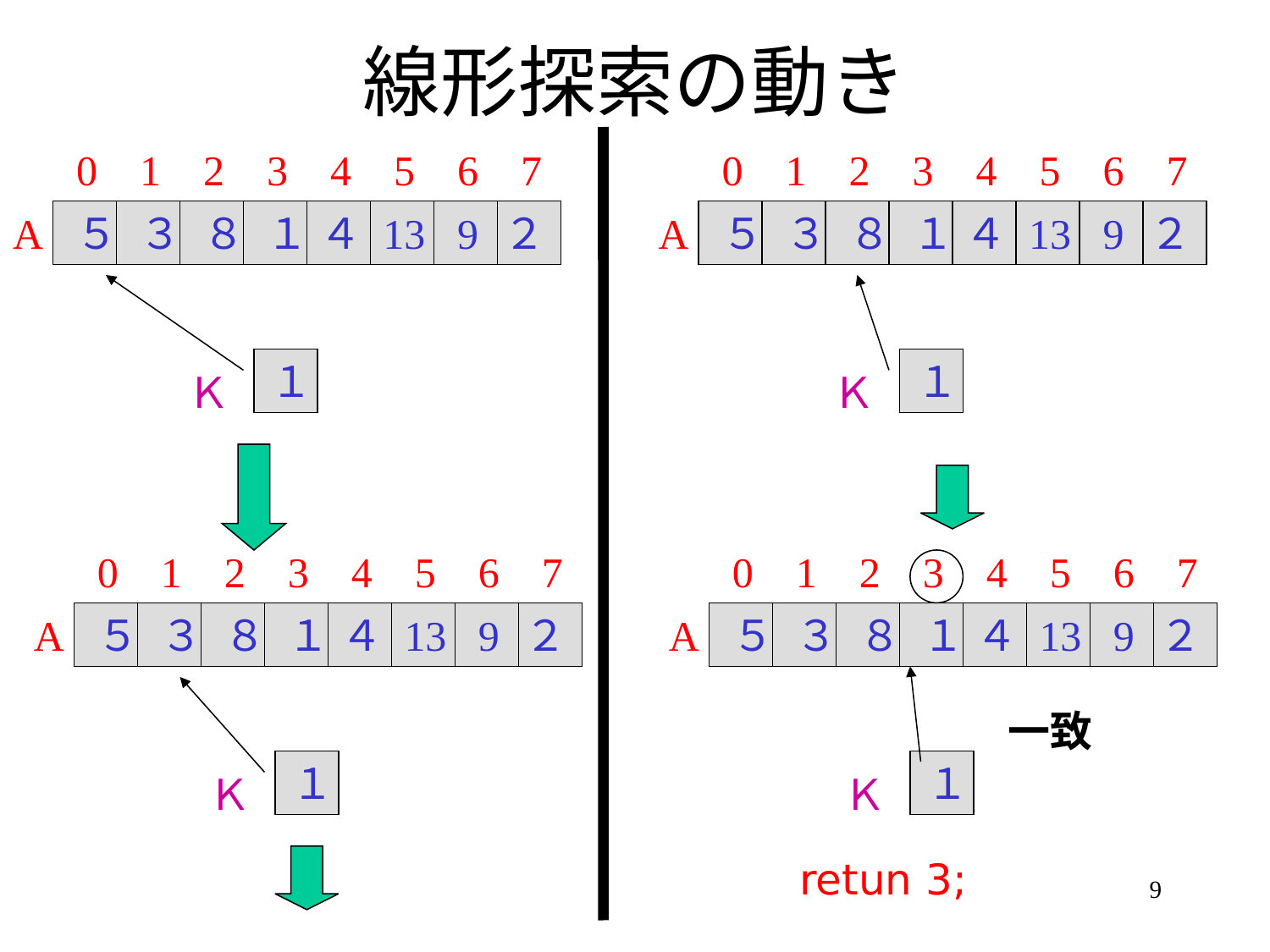

# 線形探索の動き

0
1
2
3
4
5
6
7
0
1
2
3
4
5
6
7
A

５
３
８
１
４
13
9
２
A

５
３
８
１
４
13
9
２

１

１
Ｋ
Ｋ

0
1
2
3
4
5
6
7
0
1
2
3
4
5
6
7

A

５
３
８
１
４
13
9
２
A

５
３
８
１
４
13
9
２

一致

１

１
Ｋ
Ｋ

retun 3;
9